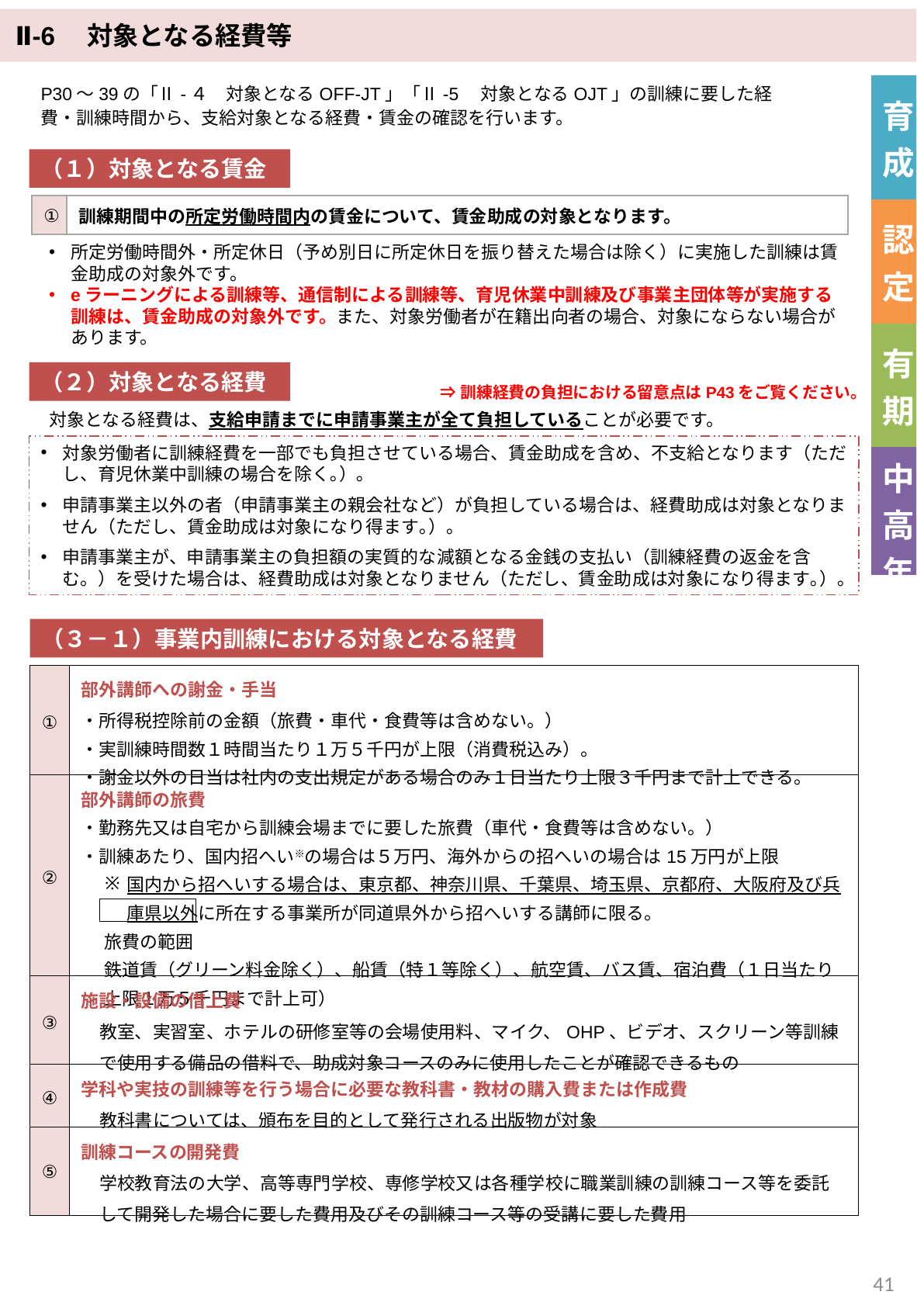

Ⅱ-6　対象となる経費等

P30～39の「Ⅱ-４　対象となるOFF-JT」「Ⅱ-5　対象となるOJT」の訓練に要した経費・訓練時間から、支給対象となる経費・賃金の確認を行います。
| 育成 |
| --- |
| 認定 |
| 有期 |
| 中高年 |
（１）対象となる賃金
| ① | 訓練期間中の所定労働時間内の賃金について、賃金助成の対象となります。 |
| --- | --- |
所定労働時間外・所定休日（予め別日に所定休日を振り替えた場合は除く）に実施した訓練は賃金助成の対象外です。
eラーニングによる訓練等、通信制による訓練等、育児休業中訓練及び事業主団体等が実施する訓練は、賃金助成の対象外です。また、対象労働者が在籍出向者の場合、対象にならない場合があります。
（２）対象となる経費
⇒訓練経費の負担における留意点はP43をご覧ください。
対象となる経費は、支給申請までに申請事業主が全て負担していることが必要です。
対象労働者に訓練経費を一部でも負担させている場合、賃金助成を含め、不支給となります（ただし、育児休業中訓練の場合を除く｡）｡
申請事業主以外の者（申請事業主の親会社など）が負担している場合は、経費助成は対象となりません（ただし、賃金助成は対象になり得ます｡）｡
申請事業主が、申請事業主の負担額の実質的な減額となる金銭の支払い（訓練経費の返金を含む。）を受けた場合は、経費助成は対象となりません（ただし、賃金助成は対象になり得ます｡）｡
（３－１）事業内訓練における対象となる経費
| ① | 部外講師への謝金・手当 ・所得税控除前の金額（旅費・車代・食費等は含めない。） ・実訓練時間数１時間当たり１万５千円が上限（消費税込み）。 ・謝金以外の日当は社内の支出規定がある場合のみ１日当たり上限３千円まで計上できる。 |
| --- | --- |
| ② | 部外講師の旅費 ・勤務先又は自宅から訓練会場までに要した旅費（車代・食費等は含めない。） ・訓練あたり、国内招へい※の場合は５万円、海外からの招へいの場合は15万円が上限 国内から招へいする場合は、東京都、神奈川県、千葉県、埼玉県、京都府、大阪府及び兵庫県以外に所在する事業所が同道県外から招へいする講師に限る。 旅費の範囲 鉄道賃（グリーン料金除く）、船賃（特１等除く）、航空賃、バス賃、宿泊費（１日当たり上限１万５千円まで計上可） |
| ③ | 施設・設備の借上費 教室、実習室、ホテルの研修室等の会場使用料、マイク、OHP、ビデオ、スクリーン等訓練で使用する備品の借料で、助成対象コースのみに使用したことが確認できるもの |
| ④ | 学科や実技の訓練等を行う場合に必要な教科書・教材の購入費または作成費 教科書については、頒布を目的として発行される出版物が対象 |
| ⑤ | 訓練コースの開発費 学校教育法の大学、高等専門学校、専修学校又は各種学校に職業訓練の訓練コース等を委託して開発した場合に要した費用及びその訓練コース等の受講に要した費用 |

41